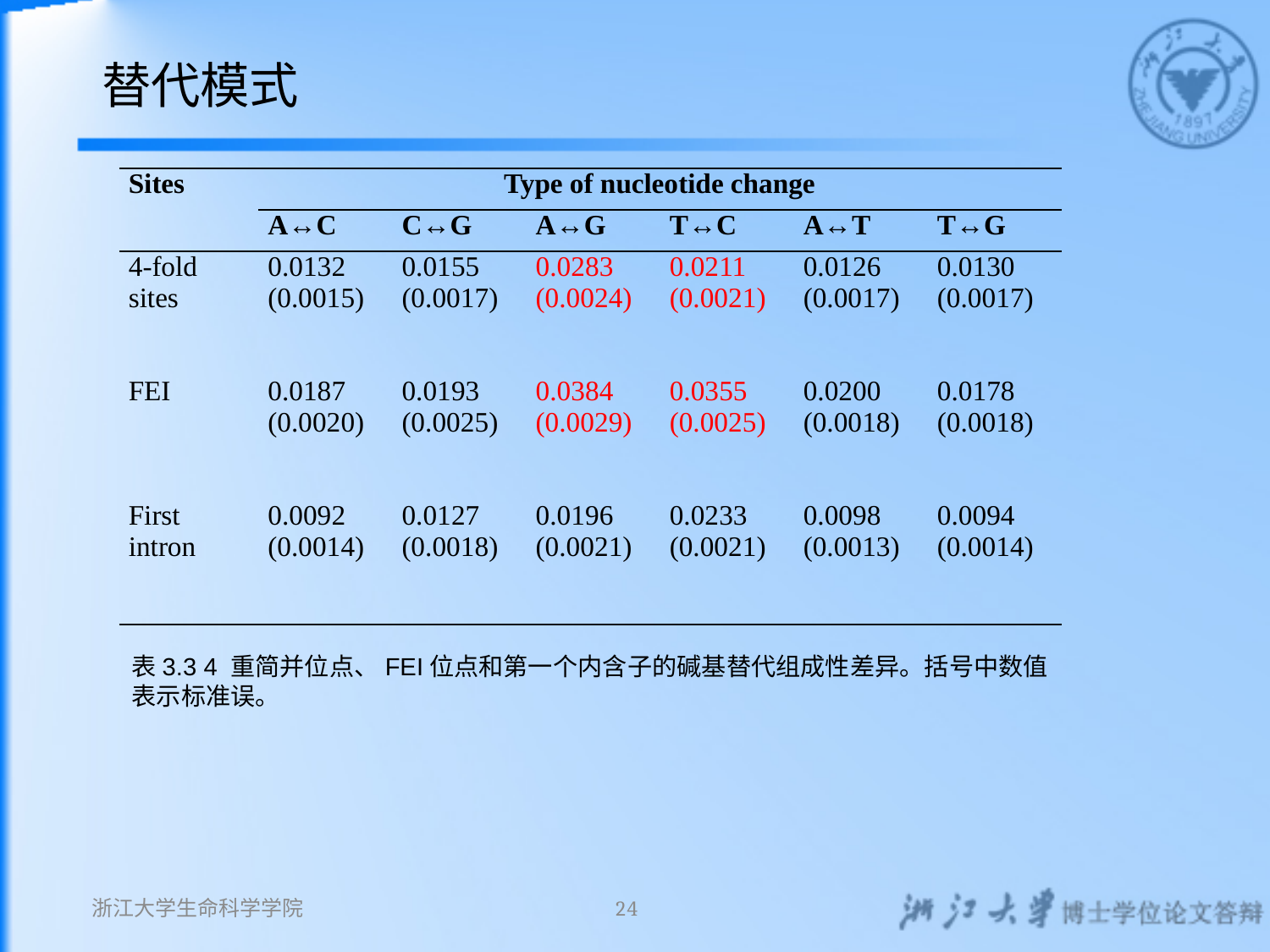

# 替代模式
| Sites | Type of nucleotide change |  |  |  |  |  |
| --- | --- | --- | --- | --- | --- | --- |
|  | A↔C | C↔G | A↔G | T↔C | A↔T | T↔G |
| 4-fold sites | 0.0132 (0.0015) | 0.0155 (0.0017) | 0.0283 (0.0024) | 0.0211 (0.0021) | 0.0126 (0.0017) | 0.0130 (0.0017) |
|  |  |  |  |  |  |  |
| FEI | 0.0187 (0.0020) | 0.0193 (0.0025) | 0.0384 (0.0029) | 0.0355 (0.0025) | 0.0200 (0.0018) | 0.0178 (0.0018) |
|  |  |  |  |  |  |  |
| First intron | 0.0092 (0.0014) | 0.0127 (0.0018) | 0.0196 (0.0021) | 0.0233 (0.0021) | 0.0098 (0.0013) | 0.0094 (0.0014) |
|  |  |  |  |  |  |  |
表3.3 4 重简并位点、FEI位点和第一个内含子的碱基替代组成性差异。括号中数值表示标准误。
浙江大学生命科学学院
24